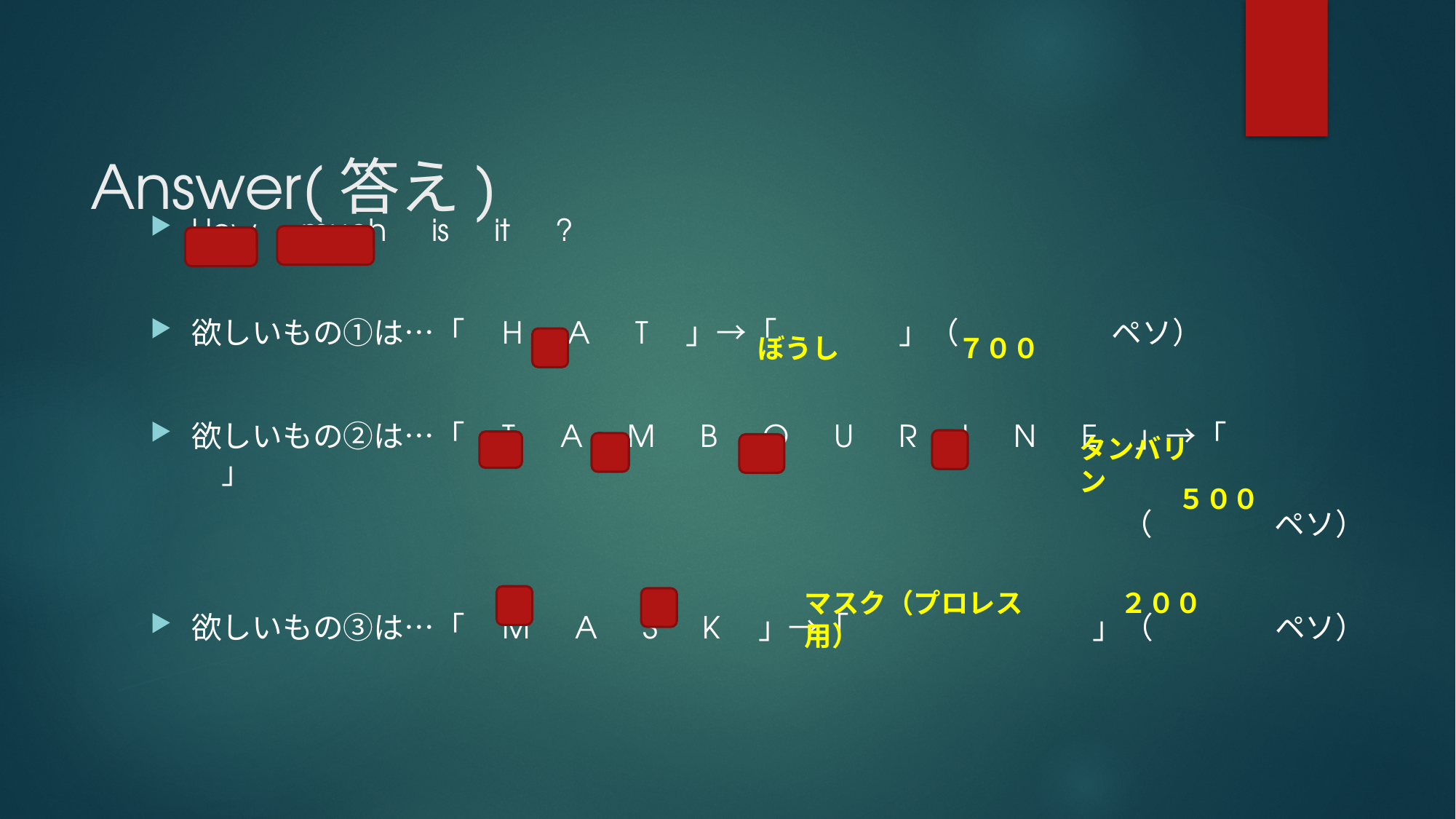

# Answer(答え)
How　much　is　it　?

欲しいもの①は…「　H　A　T　」→「　　　　」（　　　　　ペソ）

欲しいもの②は…「　T　A　M　B　O　U　R　I　N　E　」→「　　　　」
　　　　　　　　　　　　　　　　　　　　　　　　　　　　　　　　（　　　　ペソ）

欲しいもの③は…「　M　A　S　K　」→「　　　　　　　　」（　　　　ペソ）

ぼうし
７００

タンバリン

５００
マスク（プロレス用）
２００